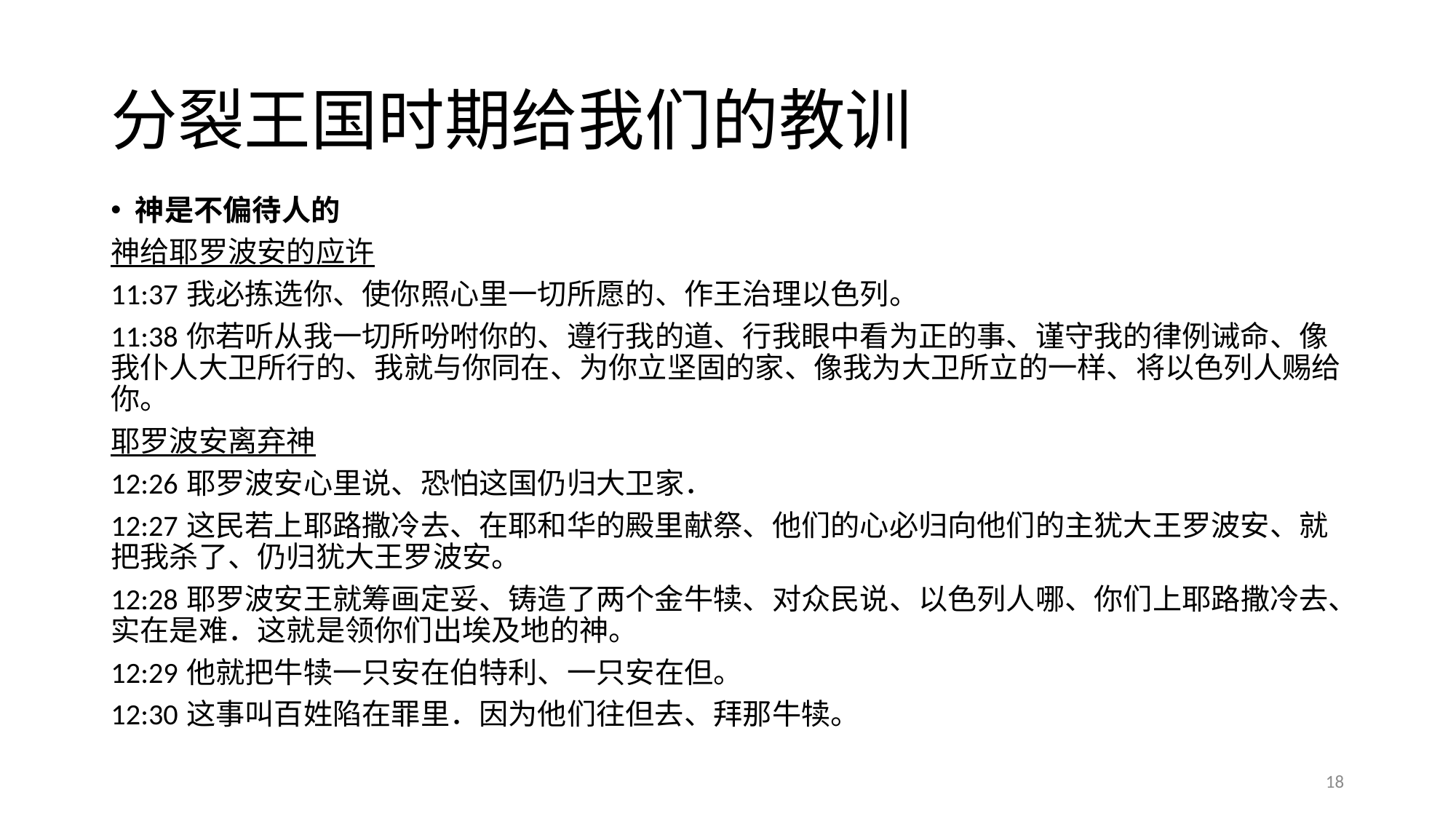

# 分裂王国时期给我们的教训
神是不偏待人的
神给耶罗波安的应许
11:37	我必拣选你、使你照心里一切所愿的、作王治理以色列。
11:38	你若听从我一切所吩咐你的、遵行我的道、行我眼中看为正的事、谨守我的律例诫命、像我仆人大卫所行的、我就与你同在、为你立坚固的家、像我为大卫所立的一样、将以色列人赐给你。
耶罗波安离弃神
12:26	耶罗波安心里说、恐怕这国仍归大卫家．
12:27	这民若上耶路撒冷去、在耶和华的殿里献祭、他们的心必归向他们的主犹大王罗波安、就把我杀了、仍归犹大王罗波安。
12:28	耶罗波安王就筹画定妥、铸造了两个金牛犊、对众民说、以色列人哪、你们上耶路撒冷去、实在是难．这就是领你们出埃及地的神。
12:29	他就把牛犊一只安在伯特利、一只安在但。
12:30	这事叫百姓陷在罪里．因为他们往但去、拜那牛犊。
18